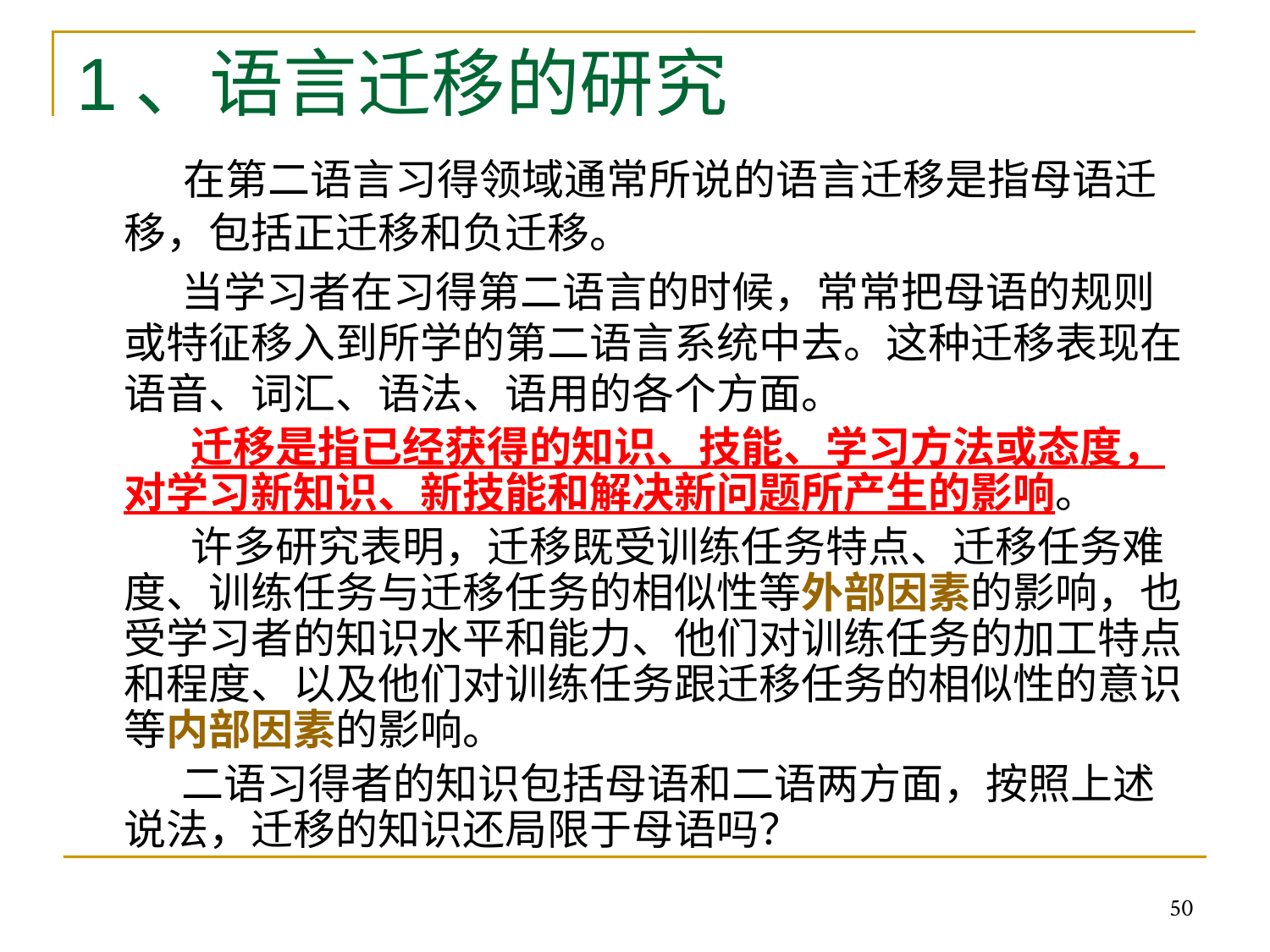

# 1、语言迁移的研究
        在第二语言习得领域通常所说的语言迁移是指母语迁移，包括正迁移和负迁移。
          当学习者在习得第二语言的时候，常常把母语的规则或特征移入到所学的第二语言系统中去。这种迁移表现在语音、词汇、语法、语用的各个方面。
           迁移是指已经获得的知识、技能、学习方法或态度，对学习新知识、新技能和解决新问题所产生的影响。
           许多研究表明，迁移既受训练任务特点、迁移任务难度、训练任务与迁移任务的相似性等外部因素的影响，也受学习者的知识水平和能力、他们对训练任务的加工特点和程度、以及他们对训练任务跟迁移任务的相似性的意识等内部因素的影响。
          二语习得者的知识包括母语和二语两方面，按照上述说法，迁移的知识还局限于母语吗？

50